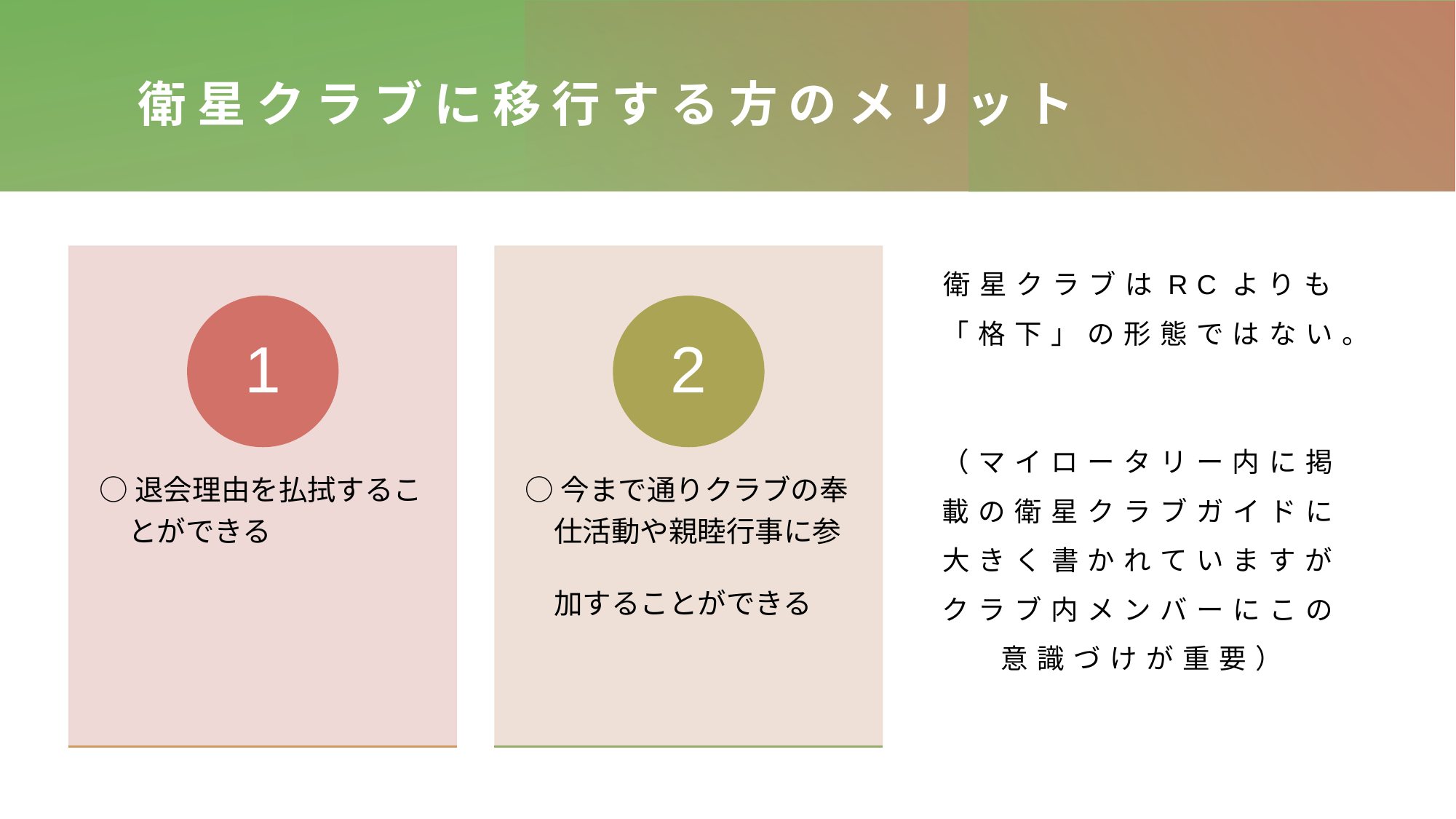

# 衛星クラブに移行する方のメリット
○退会理由を払拭するこ
　とができる
1
○今まで通りクラブの奉
　仕活動や親睦行事に参
　加することができる
2

衛星クラブはRCよりも「格下」の形態ではない。

（マイロータリー内に掲載の衛星クラブガイドに大きく書かれていますがクラブ内メンバーにこの意識づけが重要）